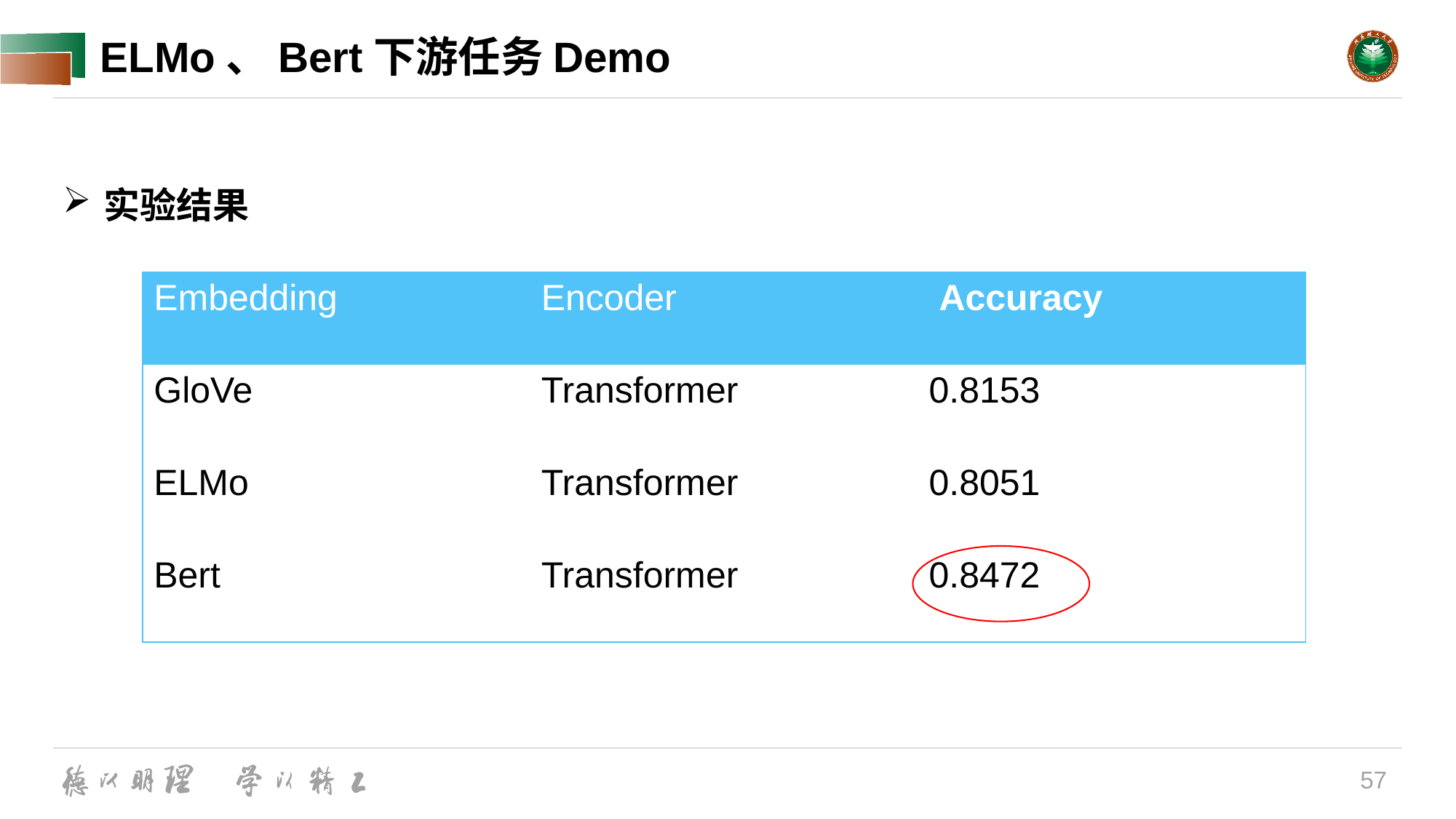

# ELMo、Bert下游任务Demo
实验结果
| Embedding | Encoder | Accuracy |
| --- | --- | --- |
| GloVe | Transformer | 0.8153 |
| ELMo | Transformer | 0.8051 |
| Bert | Transformer | 0.8472 |